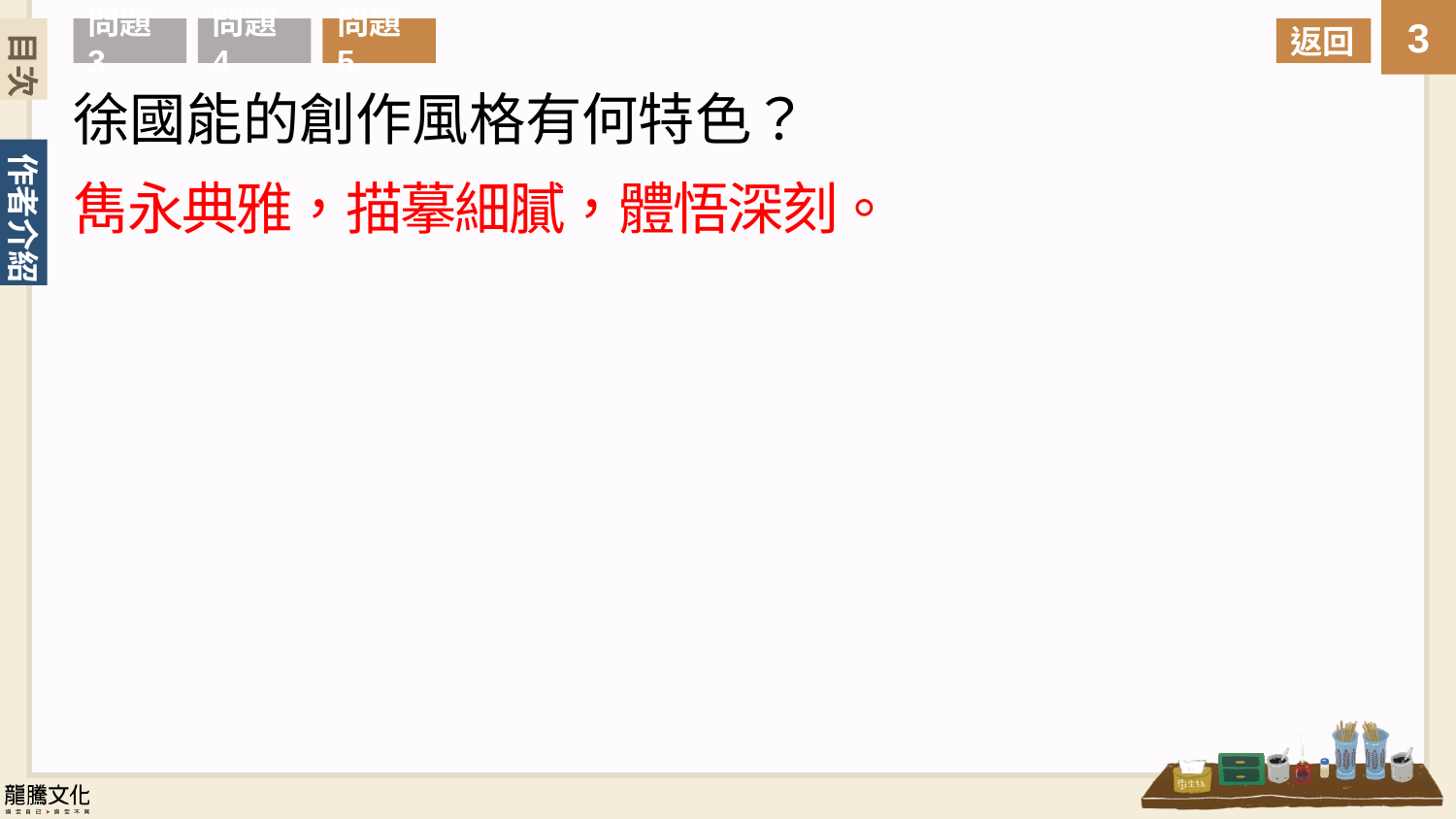

問題5
問題4
目次
問題3
返回
徐國能的創作風格有何特色？
雋永典雅，描摹細膩，體悟深刻。